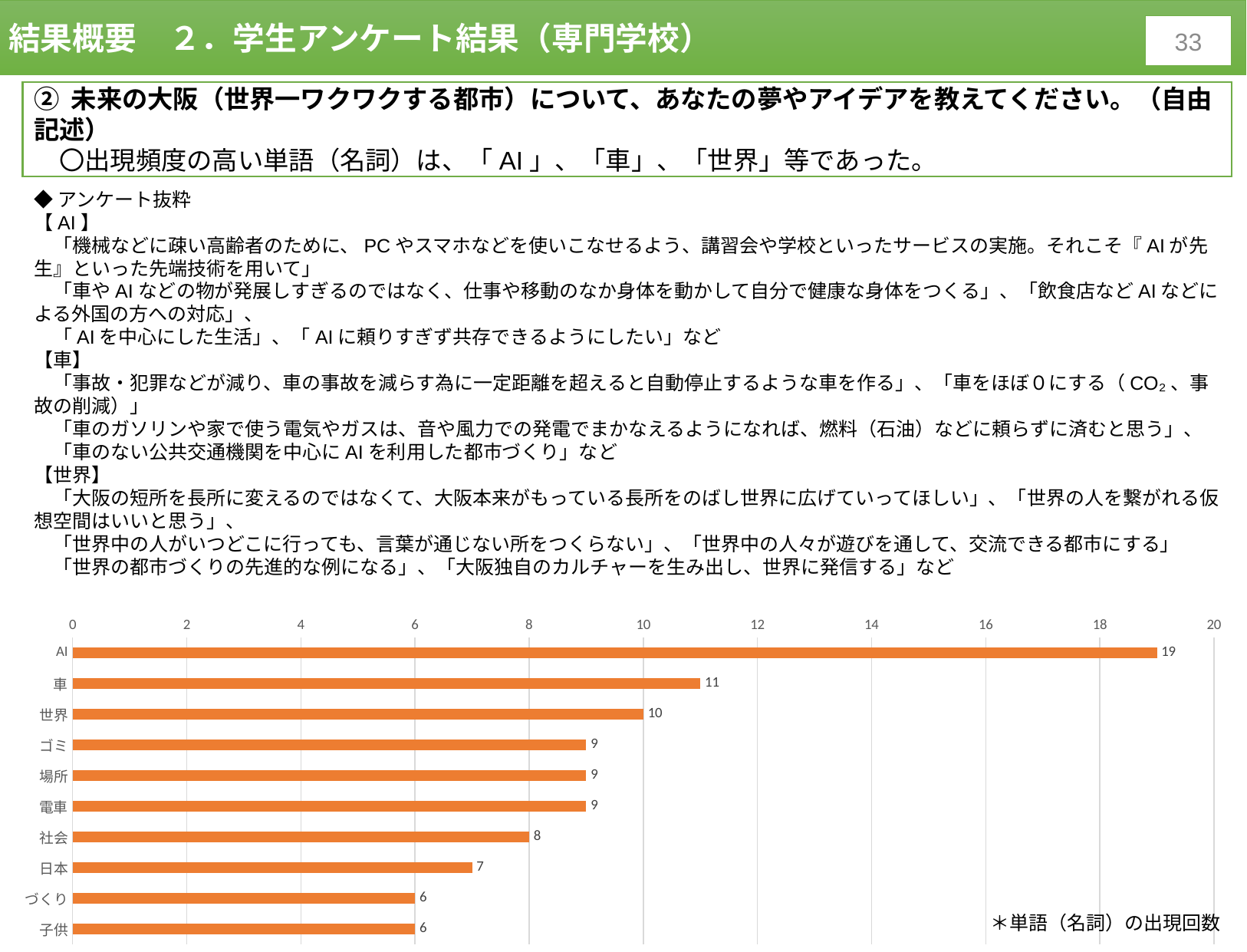

結果概要　２．学生アンケート結果（専門学校）
33
② 未来の大阪（世界一ワクワクする都市）について、あなたの夢やアイデアを教えてください。（自由記述）
　〇出現頻度の高い単語（名詞）は、「AI」、「車」、「世界」等であった。
◆アンケート抜粋
【AI】
　「機械などに疎い高齢者のために、PCやスマホなどを使いこなせるよう、講習会や学校といったサービスの実施。それこそ『AIが先生』といった先端技術を用いて」
　「車やAIなどの物が発展しすぎるのではなく、仕事や移動のなか身体を動かして自分で健康な身体をつくる」、「飲食店などAIなどによる外国の方への対応」、
　「AIを中心にした生活」、「AIに頼りすぎず共存できるようにしたい」など
【車】
　「事故・犯罪などが減り、車の事故を減らす為に一定距離を超えると自動停止するような車を作る」、「車をほぼ０にする（CO₂、事故の削減）」
　「車のガソリンや家で使う電気やガスは、音や風力での発電でまかなえるようになれば、燃料（石油）などに頼らずに済むと思う」、
　「車のない公共交通機関を中心にAIを利用した都市づくり」など
【世界】
　「大阪の短所を長所に変えるのではなくて、大阪本来がもっている長所をのばし世界に広げていってほしい」、「世界の人を繋がれる仮想空間はいいと思う」、
　「世界中の人がいつどこに行っても、言葉が通じない所をつくらない」、「世界中の人々が遊びを通して、交流できる都市にする」
　「世界の都市づくりの先進的な例になる」、「大阪独自のカルチャーを生み出し、世界に発信する」など

### Chart

| Category |  |
|---|---|
| AI | 19.0 |
| 車 | 11.0 |
| 世界 | 10.0 |
| ゴミ | 9.0 |
| 場所 | 9.0 |
| 電車 | 9.0 |
| 社会 | 8.0 |
| 日本 | 7.0 |
| づくり | 6.0 |
| 子供 | 6.0 |
＊単語（名詞）の出現回数